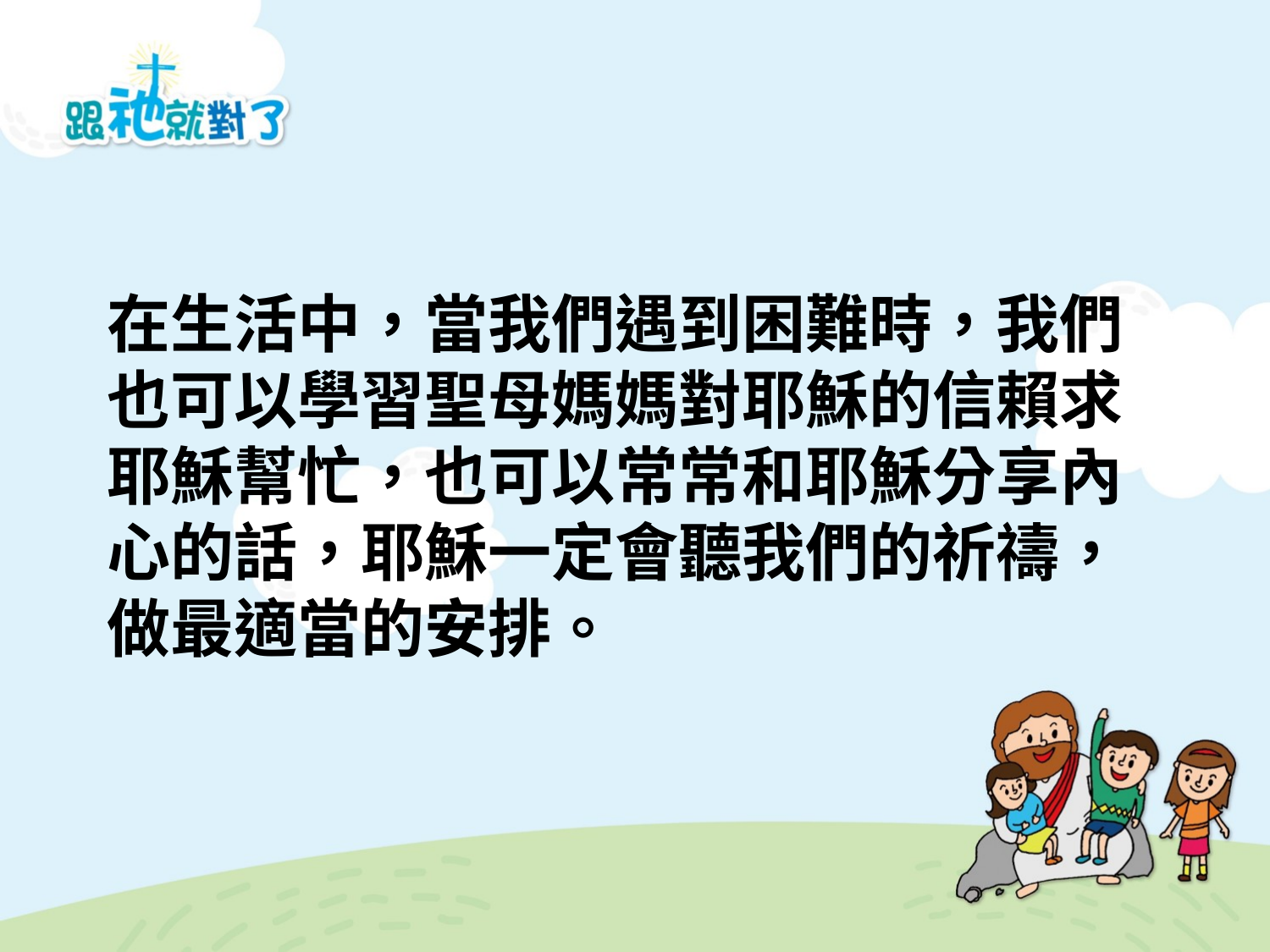

在生活中，當我們遇到困難時，我們也可以學習聖母媽媽對耶穌的信賴求耶穌幫忙，也可以常常和耶穌分享內心的話，耶穌一定會聽我們的祈禱，做最適當的安排。